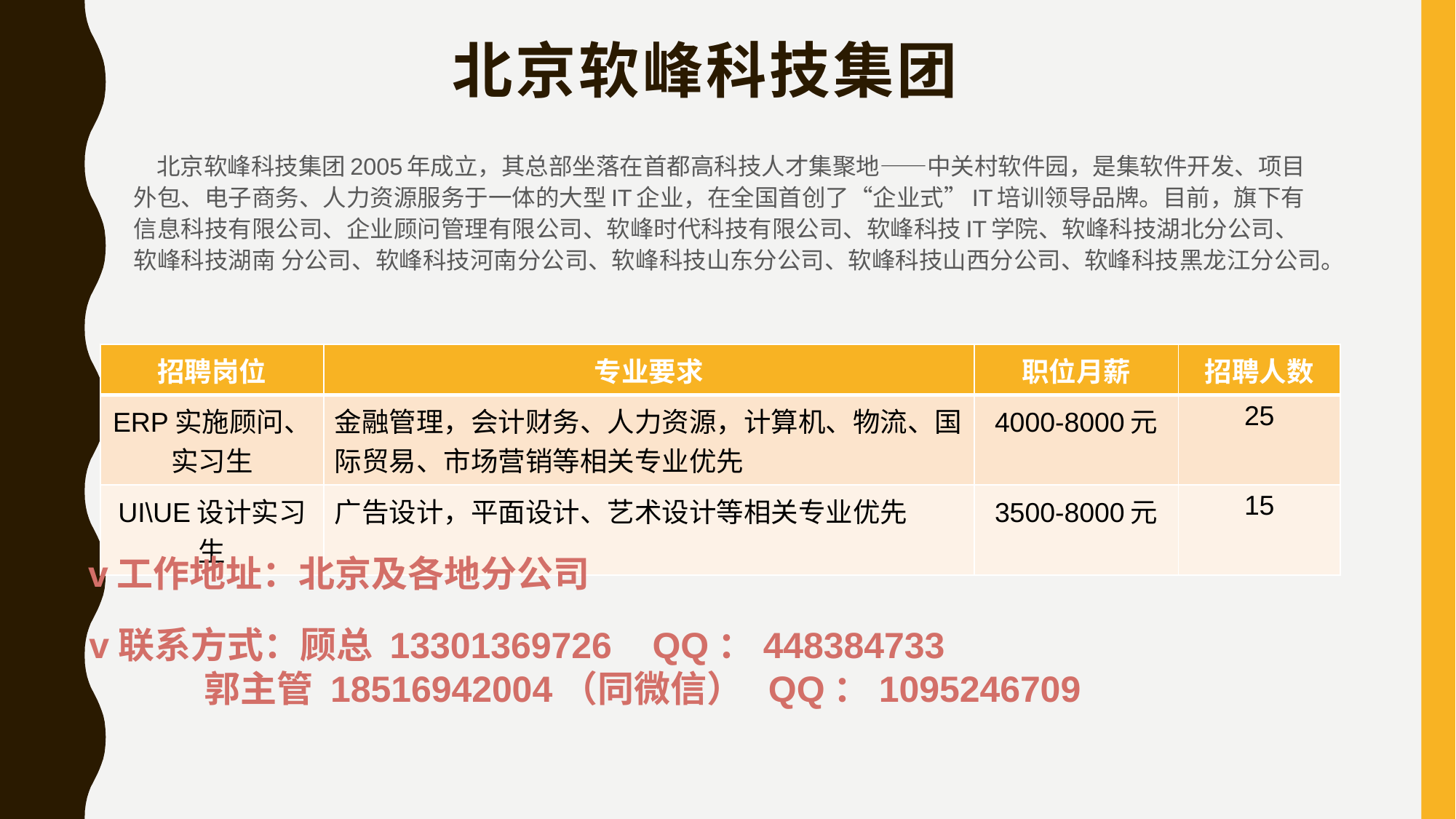

# 北京软峰科技集团
    北京软峰科技集团2005年成立，其总部坐落在首都高科技人才集聚地——中关村软件园，是集软件开发、项目外包、电子商务、人力资源服务于一体的大型IT企业，在全国首创了“企业式”IT培训领导品牌。目前，旗下有信息科技有限公司、企业顾问管理有限公司、软峰时代科技有限公司、软峰科技IT学院、软峰科技湖北分公司、软峰科技湖南 分公司、软峰科技河南分公司、软峰科技山东分公司、软峰科技山西分公司、软峰科技黑龙江分公司。
| 招聘岗位 | 专业要求 | 职位月薪 | 招聘人数 |
| --- | --- | --- | --- |
| ERP实施顾问、实习生 | 金融管理，会计财务、人力资源，计算机、物流、国际贸易、市场营销等相关专业优先 | 4000-8000元 | 25 |
| UI\UE设计实习生 | 广告设计，平面设计、艺术设计等相关专业优先 | 3500-8000元 | 15 |
v工作地址：北京及各地分公司
v联系方式：顾总 13301369726    QQ：448384733
             郭主管 18516942004（同微信）  QQ：1095246709